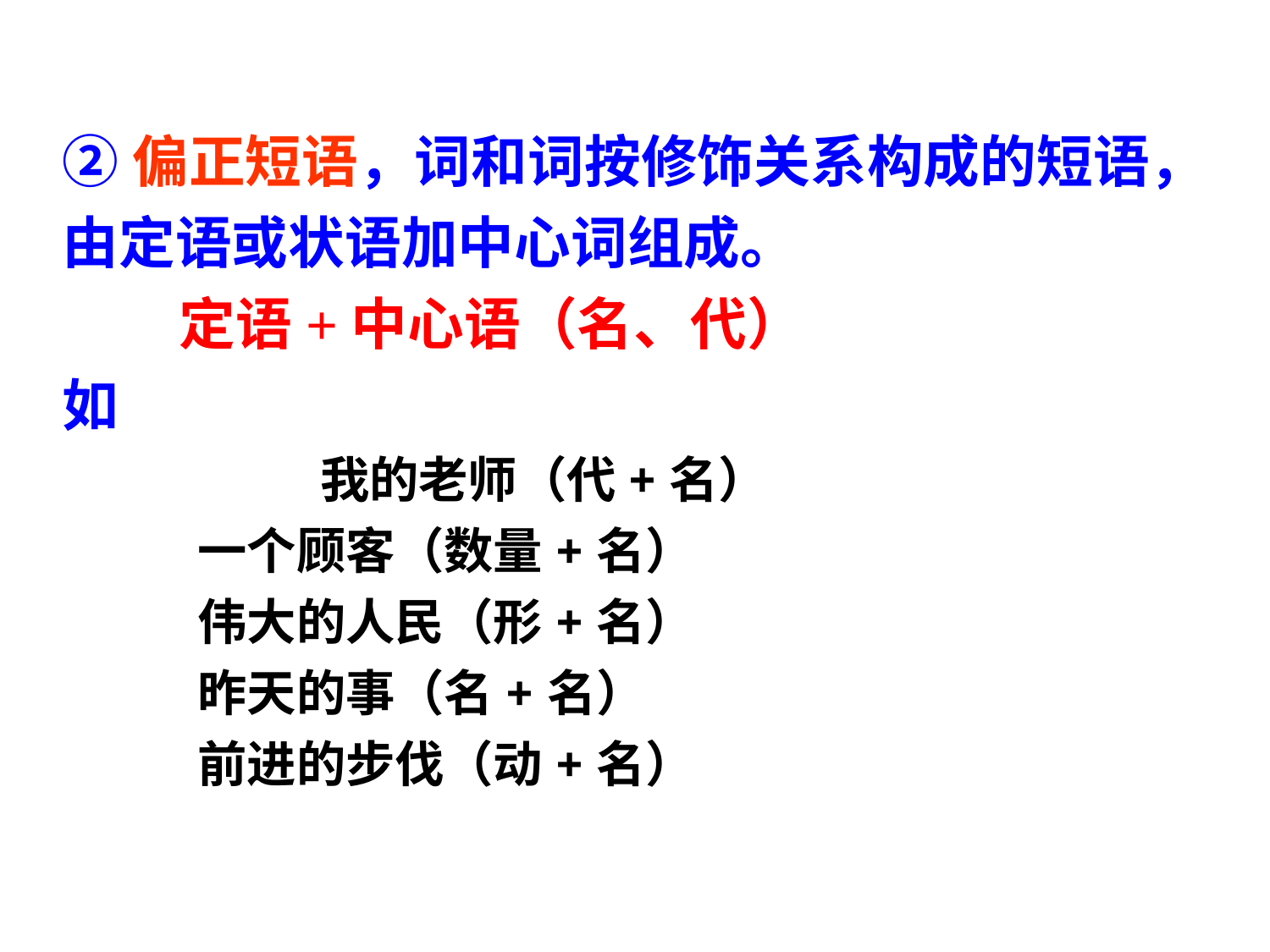

②偏正短语，词和词按修饰关系构成的短语，
由定语或状语加中心词组成。
        定语+中心语（名、代）
如
                          我的老师（代+名）
           一个顾客（数量+名）
           伟大的人民（形+名）
           昨天的事（名+名）
           前进的步伐（动+名）